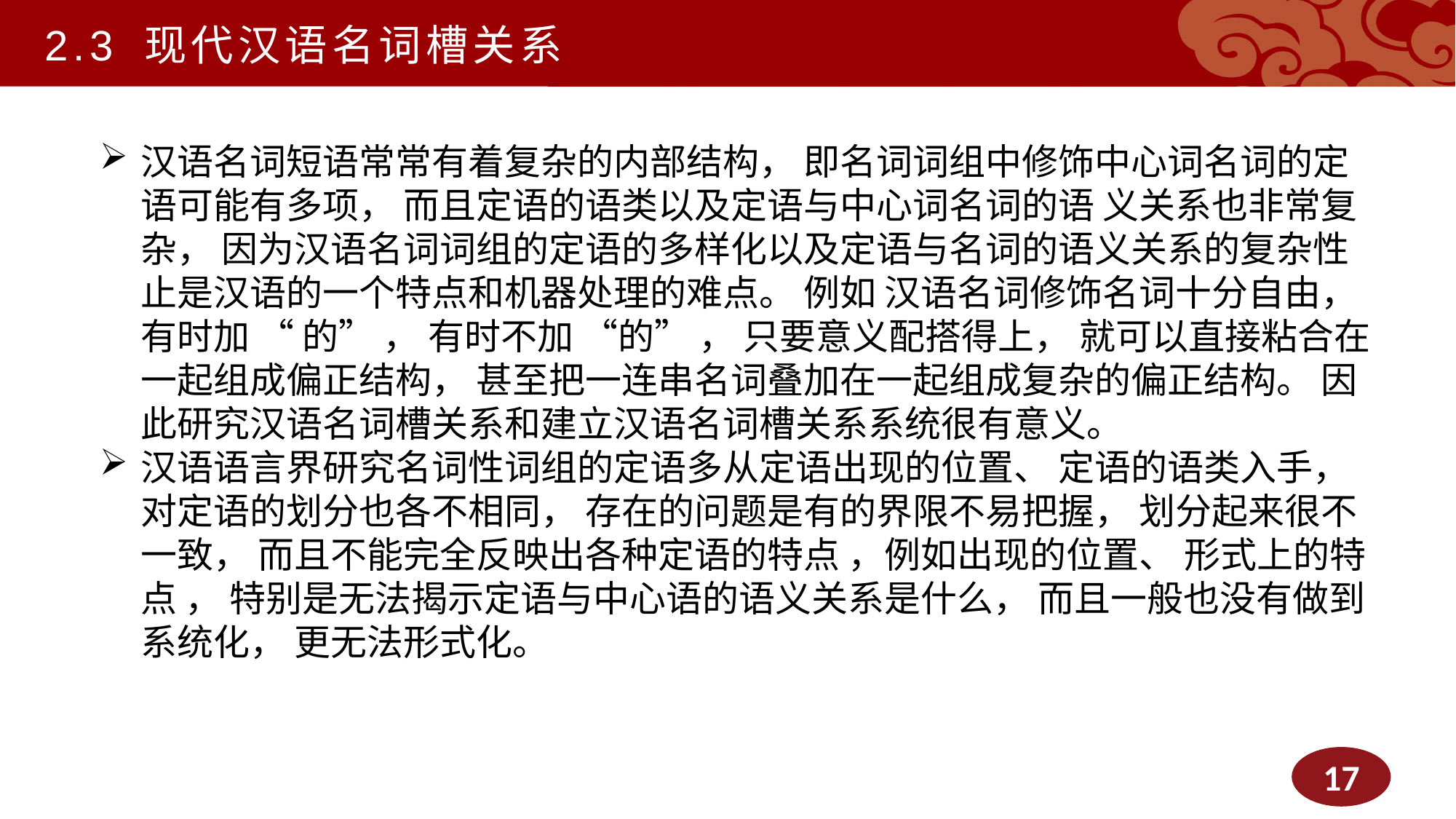

2.3 现代汉语名词槽关系

汉语名词短语常常有着复杂的内部结构， 即名词词组中修饰中心词名词的定语可能有多项， 而且定语的语类以及定语与中心词名词的语 义关系也非常复杂， 因为汉语名词词组的定语的多样化以及定语与名词的语义关系的复杂性 止是汉语的一个特点和机器处理的难点。 例如 汉语名词修饰名词十分自由， 有时加 “ 的” ， 有时不加 “的” ， 只要意义配搭得上， 就可以直接粘合在一起组成偏正结构， 甚至把一连串名词叠加在一起组成复杂的偏正结构。 因此研究汉语名词槽关系和建立汉语名词槽关系系统很有意义。
汉语语言界研究名词性词组的定语多从定语出现的位置、 定语的语类入手， 对定语的划分也各不相同， 存在的问题是有的界限不易把握， 划分起来很不一致， 而且不能完全反映出各种定语的特点 ，例如出现的位置、 形式上的特点 ， 特别是无法揭示定语与中心语的语义关系是什么， 而且一般也没有做到系统化， 更无法形式化。